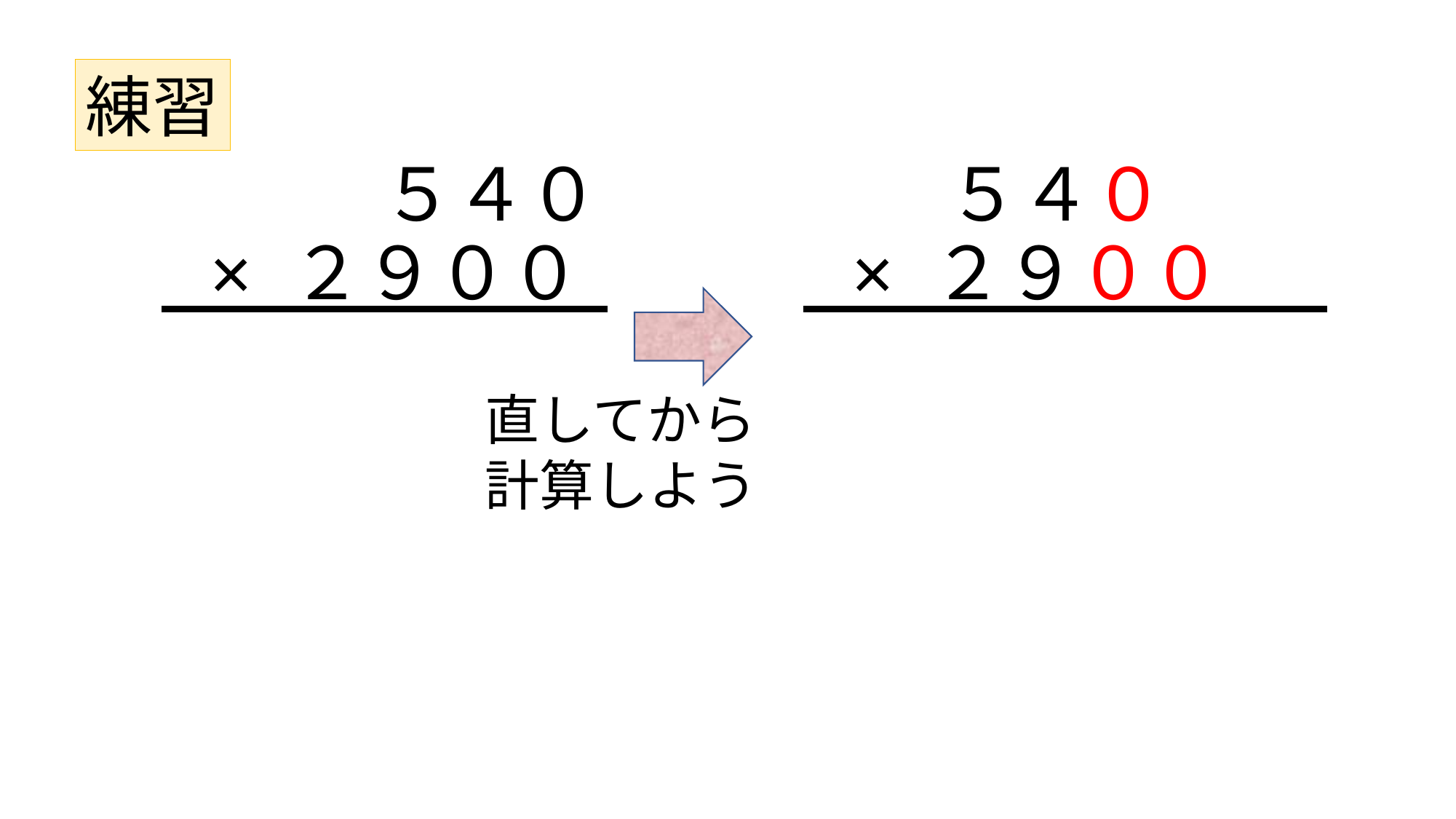

練習
５４０
５４０
× ２９００
× ２９００

直してから
計算しよう